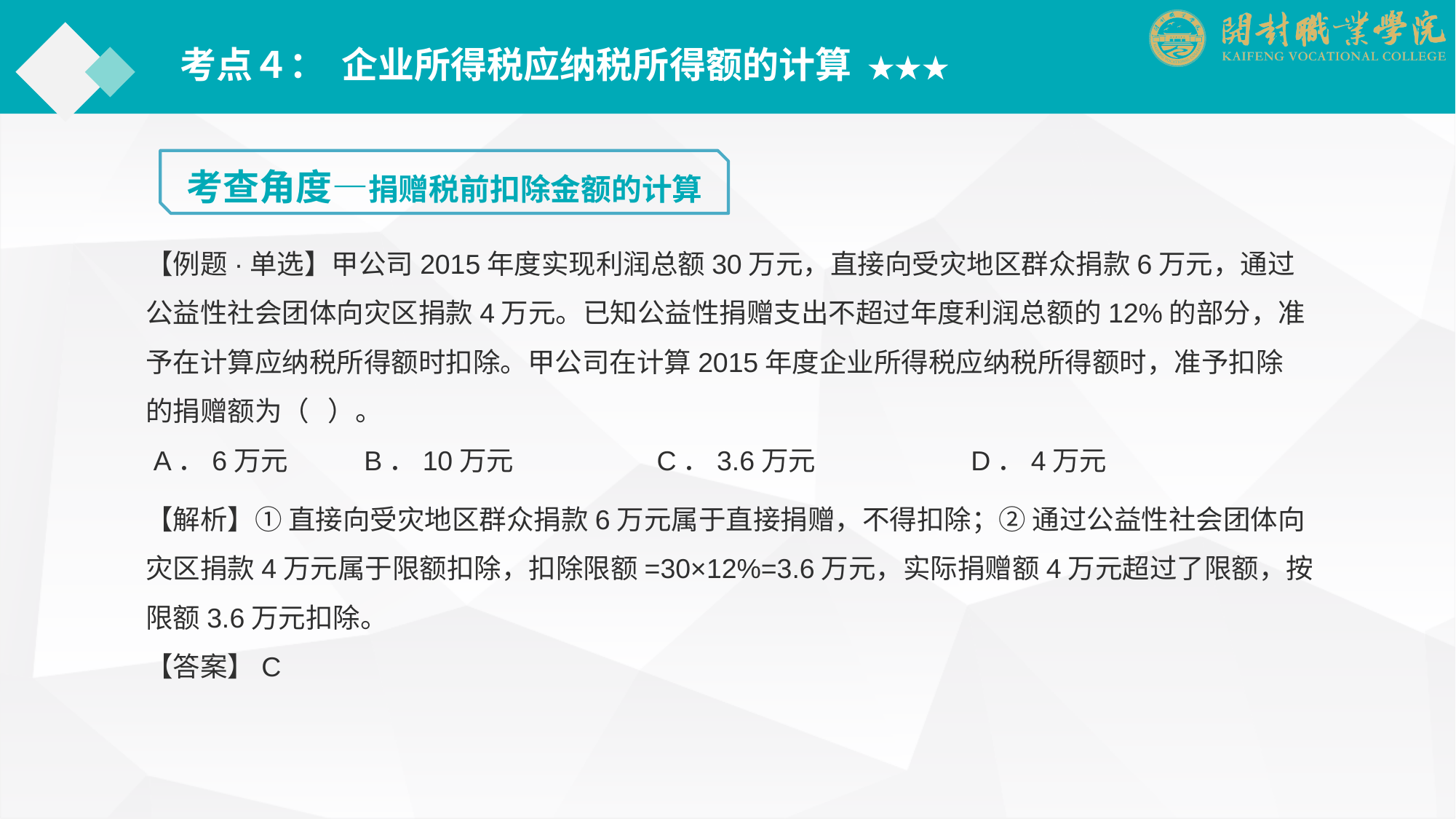

考点４：  企业所得税应纳税所得额的计算  ★★★
考查角度—捐赠税前扣除金额的计算

【例题·单选】甲公司2015年度实现利润总额30万元，直接向受灾地区群众捐款6万元，通过公益性社会团体向灾区捐款4万元。已知公益性捐赠支出不超过年度利润总额的12%的部分，准予在计算应纳税所得额时扣除。甲公司在计算2015年度企业所得税应纳税所得额时，准予扣除的捐赠额为（   ）。
 A．6万元	B．10万元　　　　　C．3.6万元	　　D．4万元
【解析】① 直接向受灾地区群众捐款6万元属于直接捐赠，不得扣除；② 通过公益性社会团体向灾区捐款4万元属于限额扣除，扣除限额=30×12%=3.6万元，实际捐赠额4万元超过了限额，按限额3.6万元扣除。
【答案】C